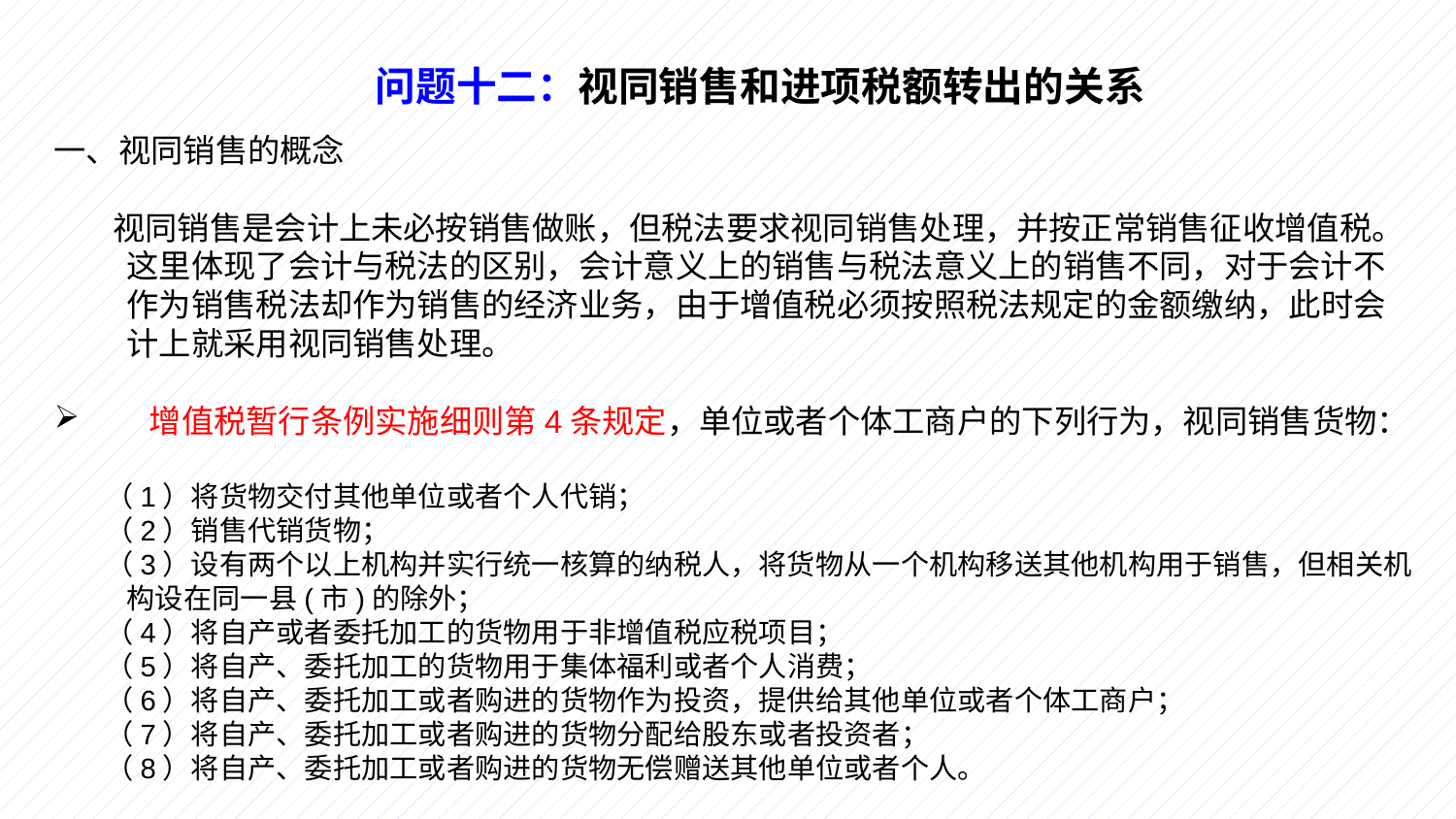

问题十二：视同销售和进项税额转出的关系
一、视同销售的概念

       视同销售是会计上未必按销售做账，但税法要求视同销售处理，并按正常销售征收增值税。这里体现了会计与税法的区别，会计意义上的销售与税法意义上的销售不同，对于会计不作为销售税法却作为销售的经济业务，由于增值税必须按照税法规定的金额缴纳，此时会计上就采用视同销售处理。

  增值税暂行条例实施细则第4条规定，单位或者个体工商户的下列行为，视同销售货物：

       （1）将货物交付其他单位或者个人代销；
       （2）销售代销货物；
       （3）设有两个以上机构并实行统一核算的纳税人，将货物从一个机构移送其他机构用于销售，但相关机构设在同一县(市)的除外；
       （4）将自产或者委托加工的货物用于非增值税应税项目；
       （5）将自产、委托加工的货物用于集体福利或者个人消费；
       （6）将自产、委托加工或者购进的货物作为投资，提供给其他单位或者个体工商户；
       （7）将自产、委托加工或者购进的货物分配给股东或者投资者；
       （8）将自产、委托加工或者购进的货物无偿赠送其他单位或者个人。